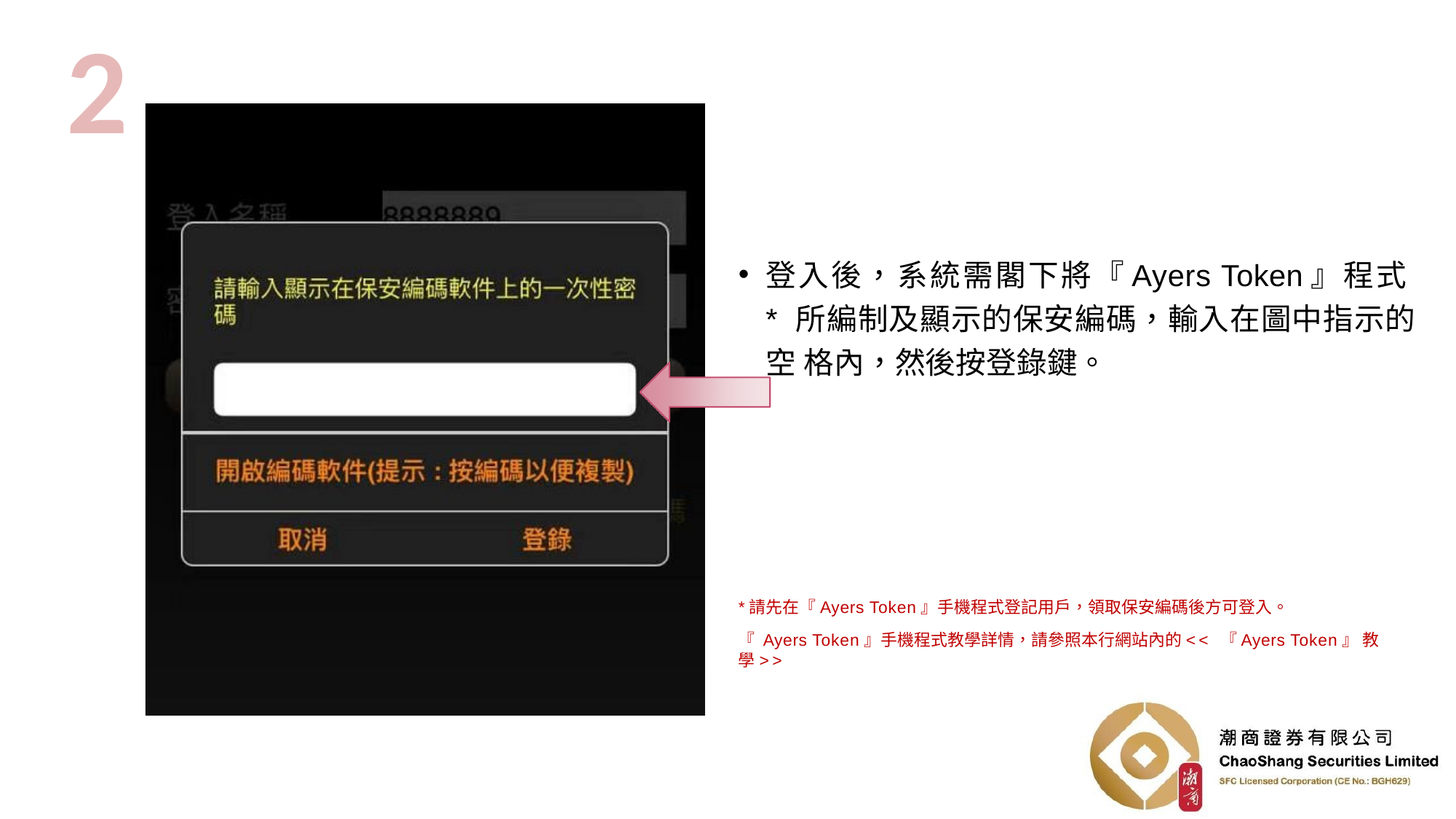

2

登入後，系統需閣下將『Ayers Token』程式*  所編制及顯示的保安編碼，輸入在圖中指示的空 格內，然後按登錄鍵。
*請先在『Ayers Token』手機程式登記用戶，領取保安編碼後方可登入。

『 Ayers Token』手機程式教學詳情，請參照本行網站內的<< 『Ayers Token』 教學>>